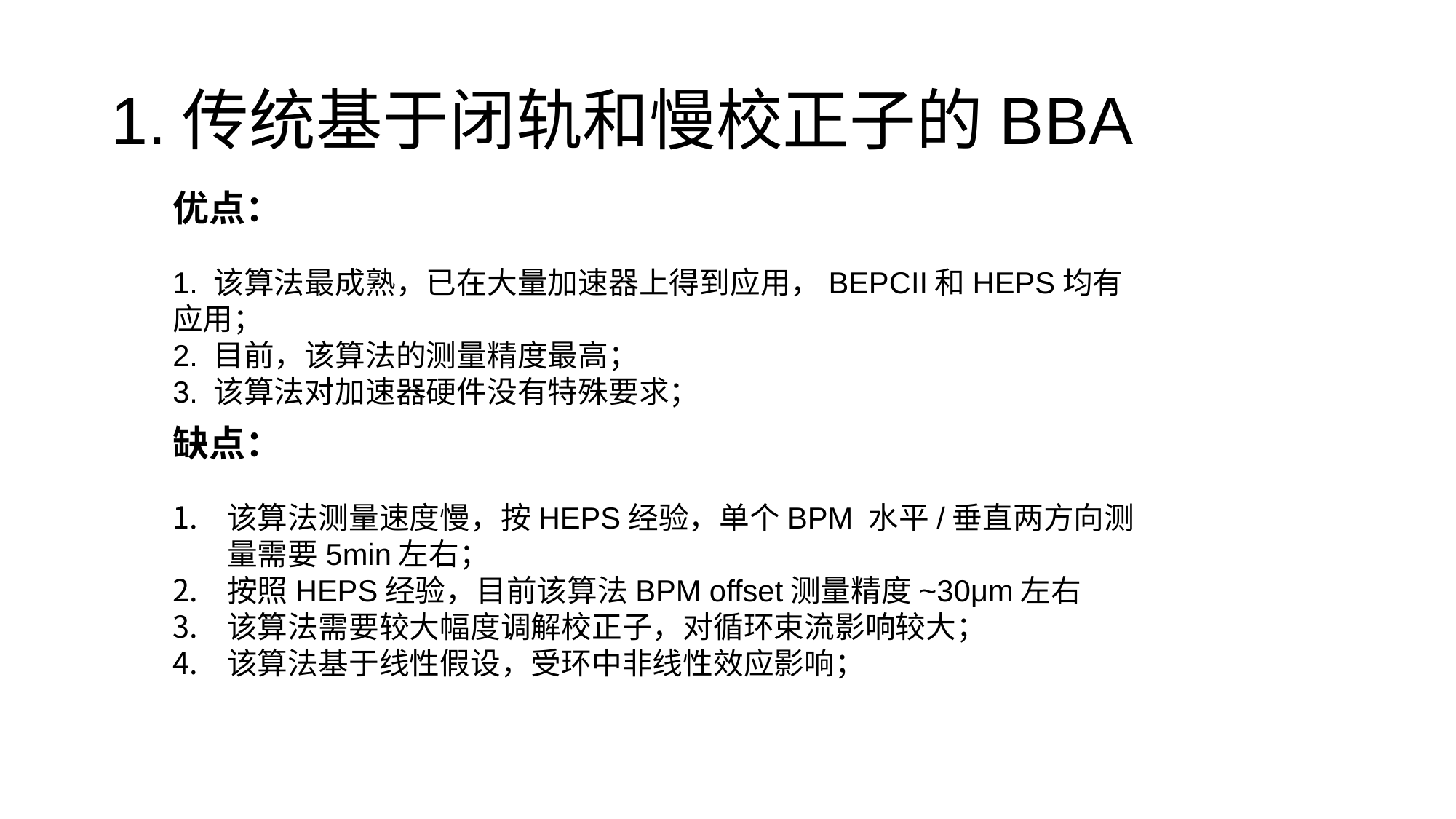

# 1.传统基于闭轨和慢校正子的BBA
优点：
1. 该算法最成熟，已在大量加速器上得到应用，BEPCII和HEPS均有应用；
2. 目前，该算法的测量精度最高；
3. 该算法对加速器硬件没有特殊要求；
缺点：
该算法测量速度慢，按HEPS经验，单个BPM 水平/垂直两方向测量需要5min左右；
按照HEPS经验，目前该算法BPM offset测量精度~30μm左右
该算法需要较大幅度调解校正子，对循环束流影响较大；
该算法基于线性假设，受环中非线性效应影响；